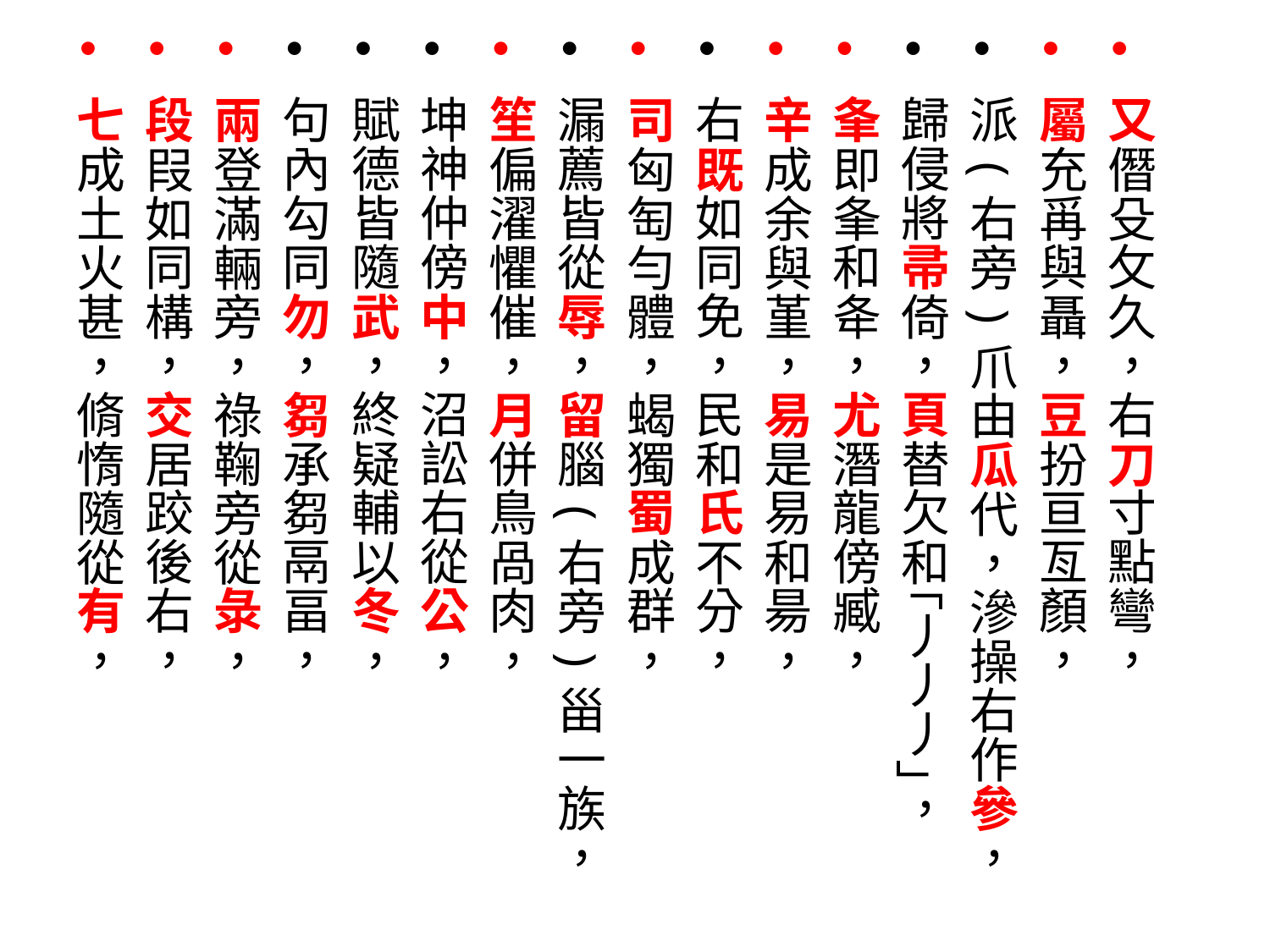

又僭殳攵久，右刀寸點彎，
屬充爯與聶，豆扮亘亙顏，
派(右旁)爪由瓜代，滲操右作參，
歸侵將帚倚，頁替欠和｢丿丿丿｣，
夆即夆和夅，尤潛龍傍臧，
辛成余與堇，易是易和昜，
右既如同免，民和氏不分，
司匈匋勻體，蝎獨蜀成群，
漏薦皆從辱，留腦(右旁)甾一族，
笙偏濯懼催，月併鳥咼肉，
坤神仲傍中，沼訟右從公，
賦德皆隨武，終疑輔以冬，
句內勾同勿，芻承芻鬲畐，
兩登滿輛旁，祿鞠旁從彔，
段叚如同構，交居跤後右，
七成土火甚，脩惰隨從有，
#